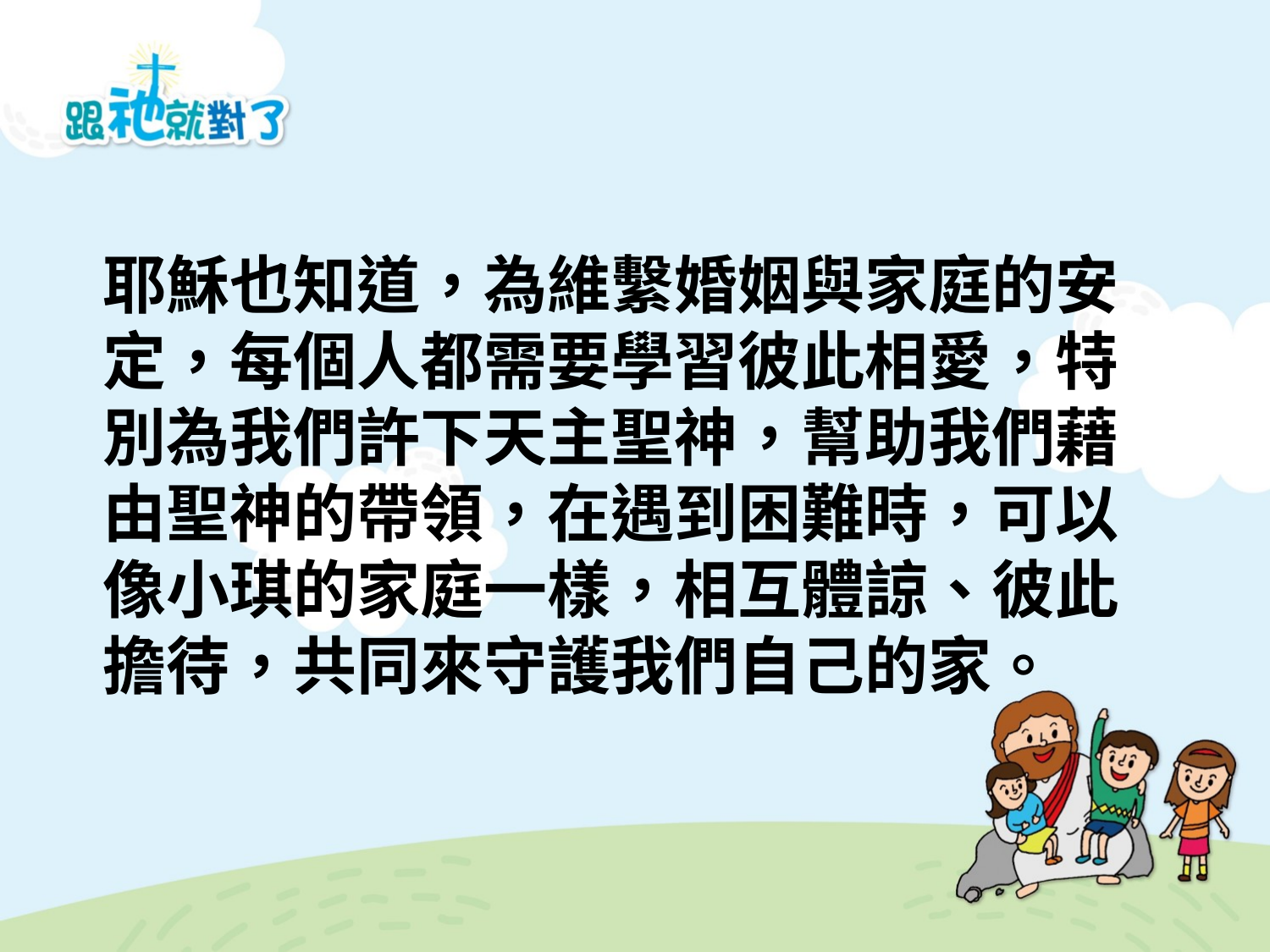

耶穌也知道，為維繫婚姻與家庭的安定，每個人都需要學習彼此相愛，特別為我們許下天主聖神，幫助我們藉由聖神的帶領，在遇到困難時，可以像小琪的家庭一樣，相互體諒、彼此擔待，共同來守護我們自己的家。